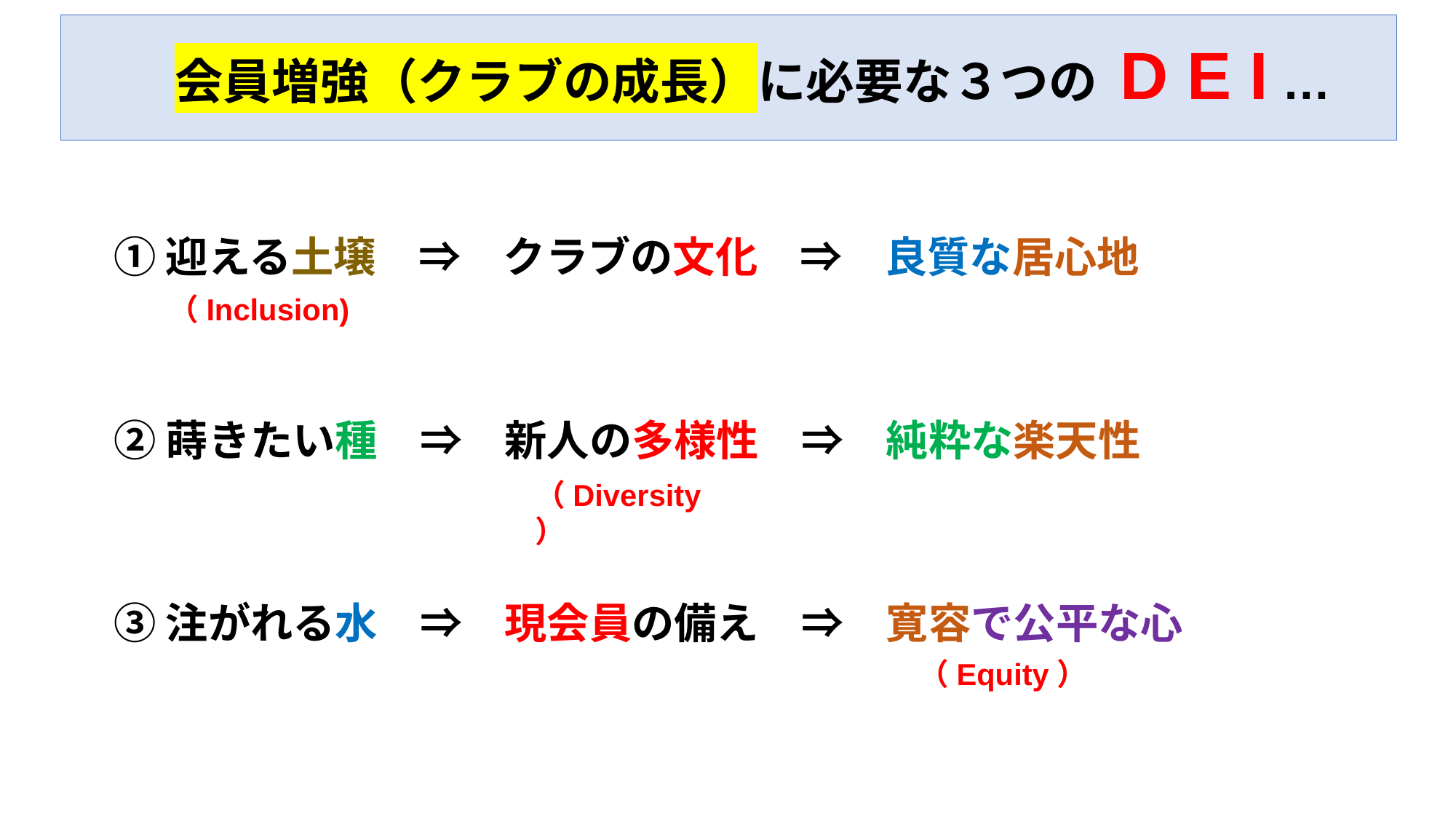

# 会員増強（クラブの成長）に必要な３つの D E I …

　① 迎える土壌　⇒　クラブの文化　⇒　良質な居心地

　② 蒔きたい種　⇒　新人の多様性　⇒　純粋な楽天性

　③ 注がれる水　⇒　現会員の備え　⇒　寛容で公平な心
（Inclusion)
（Diversity）
（Equity）